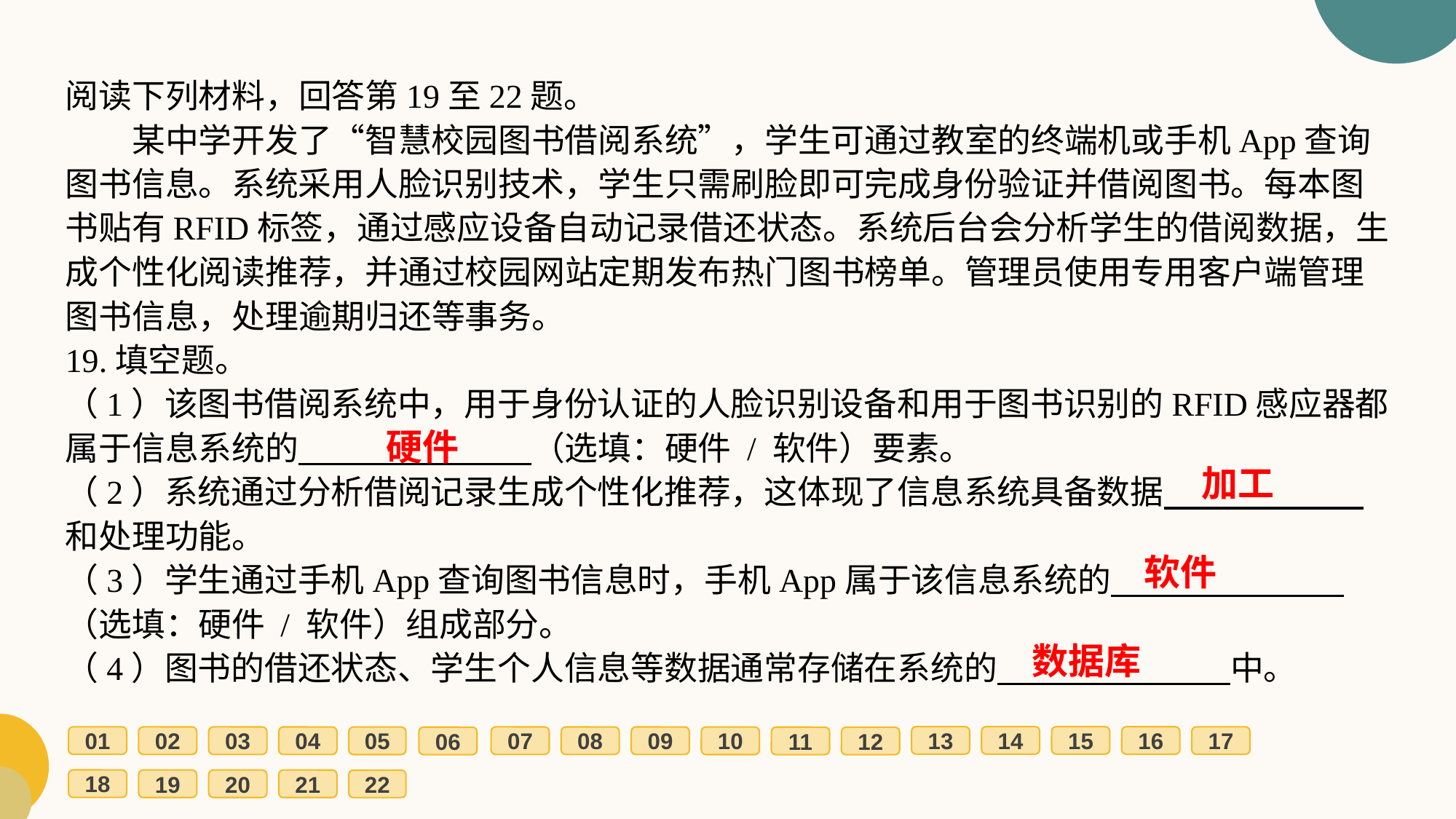

阅读下列材料，回答第19至22题。
　　某中学开发了“智慧校园图书借阅系统”，学生可通过教室的终端机或手机App查询图书信息。系统采用人脸识别技术，学生只需刷脸即可完成身份验证并借阅图书。每本图书贴有RFID标签，通过感应设备自动记录借还状态。系统后台会分析学生的借阅数据，生成个性化阅读推荐，并通过校园网站定期发布热门图书榜单。管理员使用专用客户端管理图书信息，处理逾期归还等事务。
19.填空题。
（1）该图书借阅系统中，用于身份认证的人脸识别设备和用于图书识别的RFID感应器都属于信息系统的　　　　　　　（选填：硬件 / 软件）要素。
（2）系统通过分析借阅记录生成个性化推荐，这体现了信息系统具备数据　　　　　　和处理功能。
（3）学生通过手机App查询图书信息时，手机App属于该信息系统的　　　　　　　（选填：硬件 / 软件）组成部分。
（4）图书的借还状态、学生个人信息等数据通常存储在系统的　　　　　　　中。
硬件
加工
软件
数据库